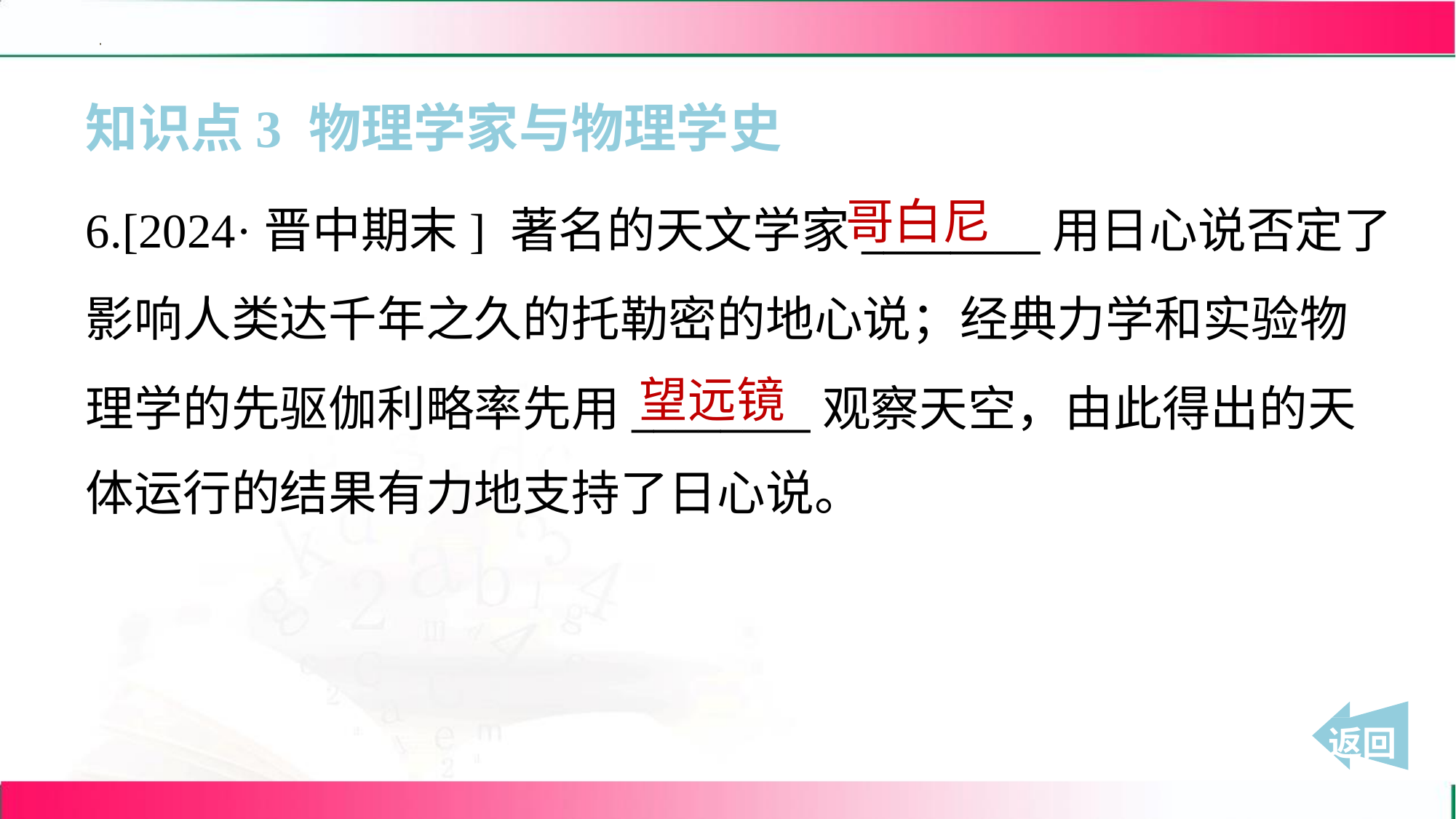

知识点3 物理学家与物理学史
哥白尼
6.[2024·晋中期末] 著名的天文学家________用日心说否定了
影响人类达千年之久的托勒密的地心说；经典力学和实验物
理学的先驱伽利略率先用________观察天空，由此得出的天
体运行的结果有力地支持了日心说。
望远镜
 返回